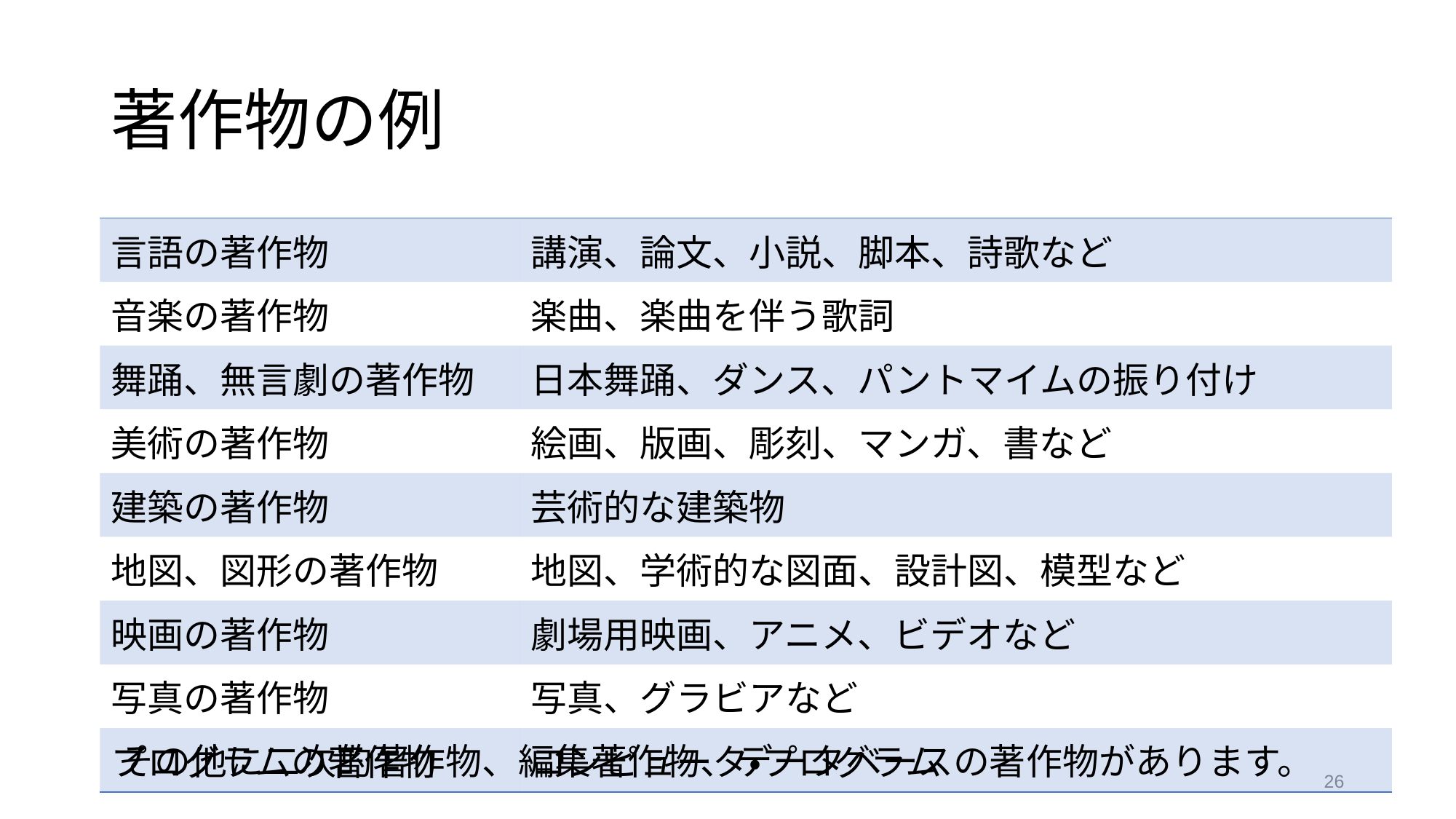

# 著作物の例
| 言語の著作物 | 講演、論文、小説、脚本、詩歌など |
| --- | --- |
| 音楽の著作物 | 楽曲、楽曲を伴う歌詞 |
| 舞踊、無言劇の著作物 | 日本舞踊、ダンス、パントマイムの振り付け |
| 美術の著作物 | 絵画、版画、彫刻、マンガ、書など |
| 建築の著作物 | 芸術的な建築物 |
| 地図、図形の著作物 | 地図、学術的な図面、設計図、模型など |
| 映画の著作物 | 劇場用映画、アニメ、ビデオなど |
| 写真の著作物 | 写真、グラビアなど |
| プログラムの著作物 | コンピュータ・プログラム |
その他に二次的著作物、編集著作物、データベースの著作物があります。
26